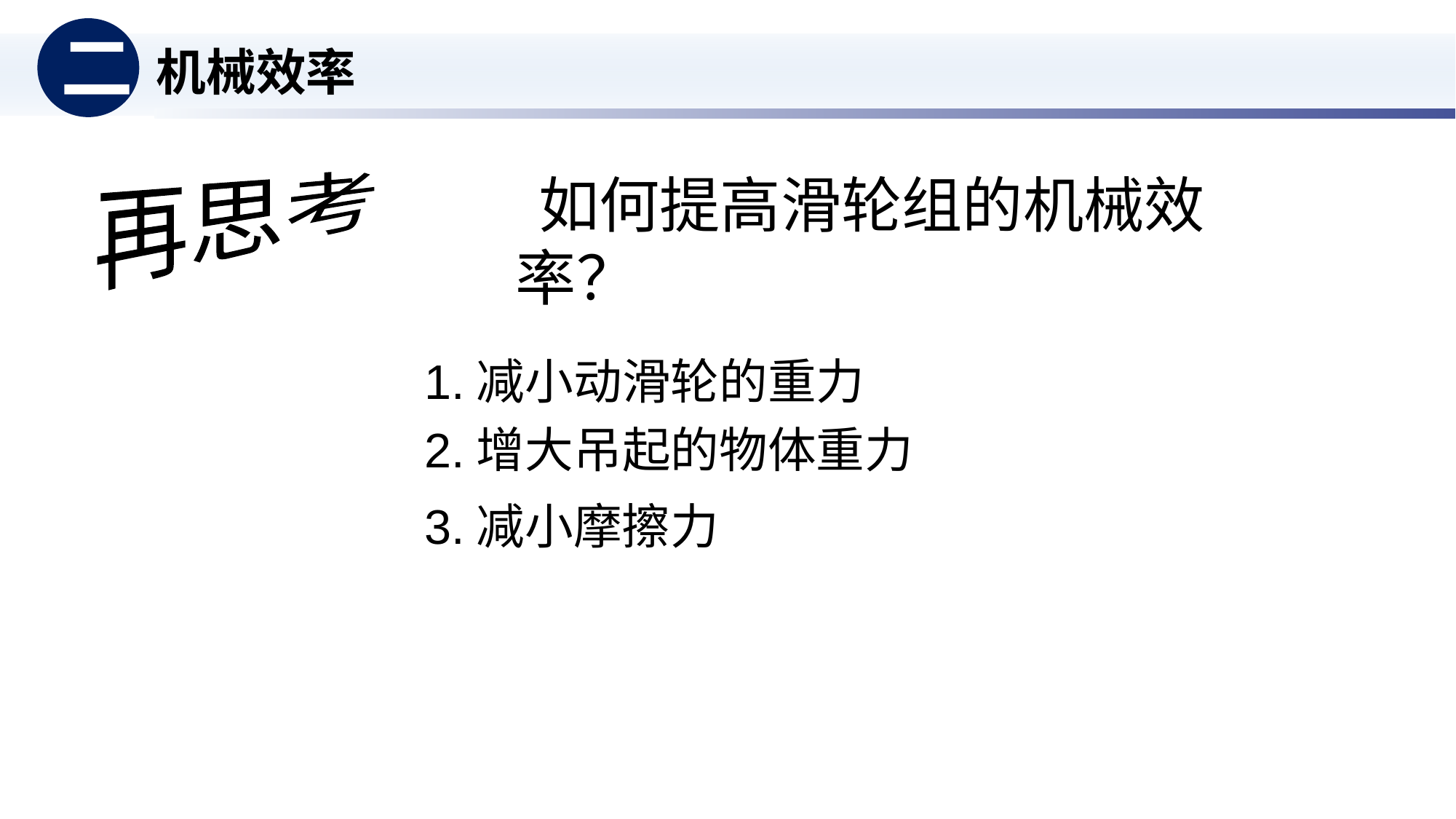

二

机械效率

#
再思考
如何提高滑轮组的机械效率？
1.减小动滑轮的重力
2.增大吊起的物体重力
3.减小摩擦力